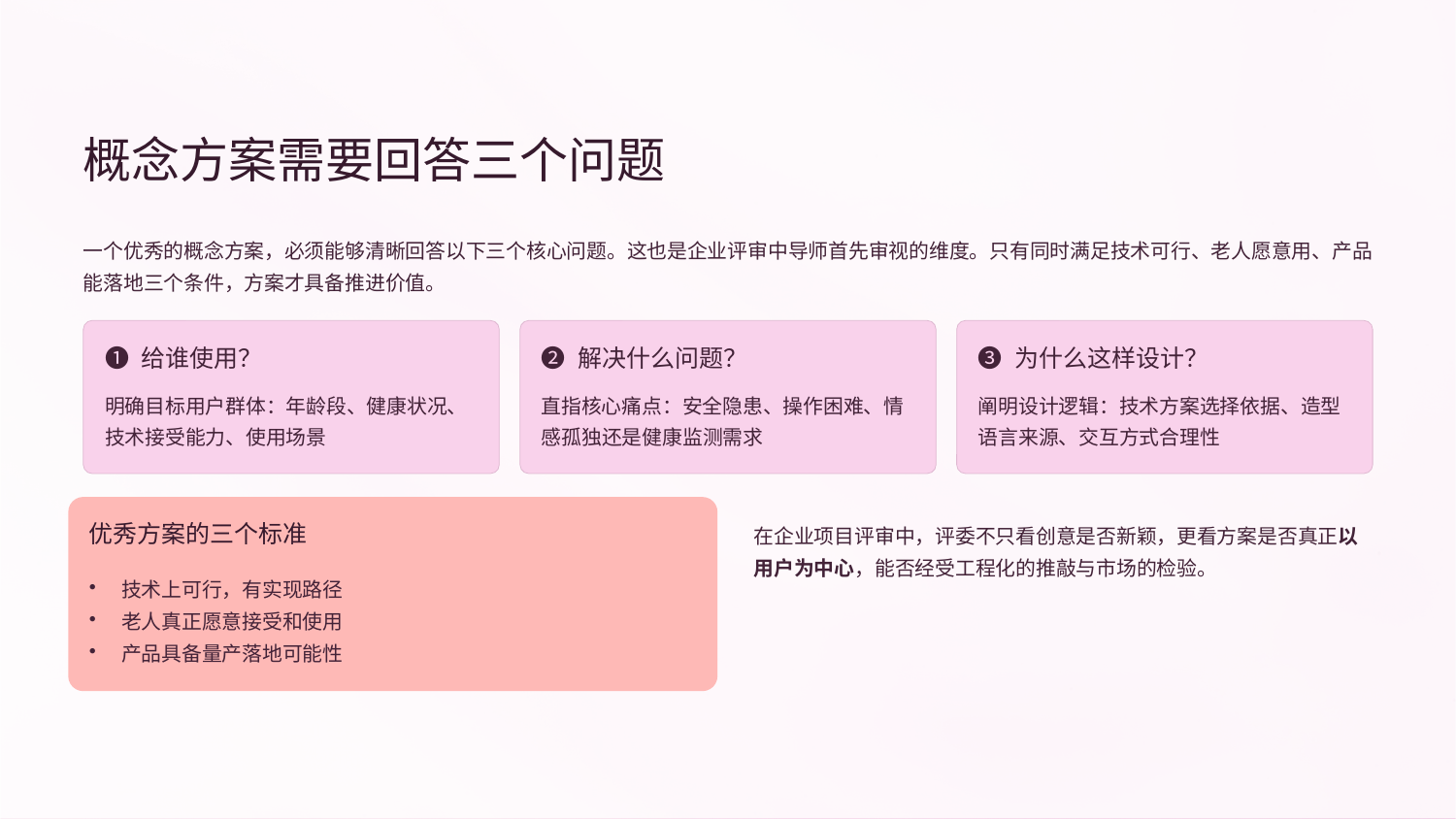

概念方案需要回答三个问题
一个优秀的概念方案，必须能够清晰回答以下三个核心问题。这也是企业评审中导师首先审视的维度。只有同时满足技术可行、老人愿意用、产品能落地三个条件，方案才具备推进价值。

❶ 给谁使用？
❷ 解决什么问题？
❸ 为什么这样设计？
明确目标用户群体：年龄段、健康状况、技术接受能力、使用场景
直指核心痛点：安全隐患、操作困难、情感孤独还是健康监测需求
阐明设计逻辑：技术方案选择依据、造型语言来源、交互方式合理性

在企业项目评审中，评委不只看创意是否新颖，更看方案是否真正以用户为中心，能否经受工程化的推敲与市场的检验。
优秀方案的三个标准
技术上可行，有实现路径
老人真正愿意接受和使用
产品具备量产落地可能性